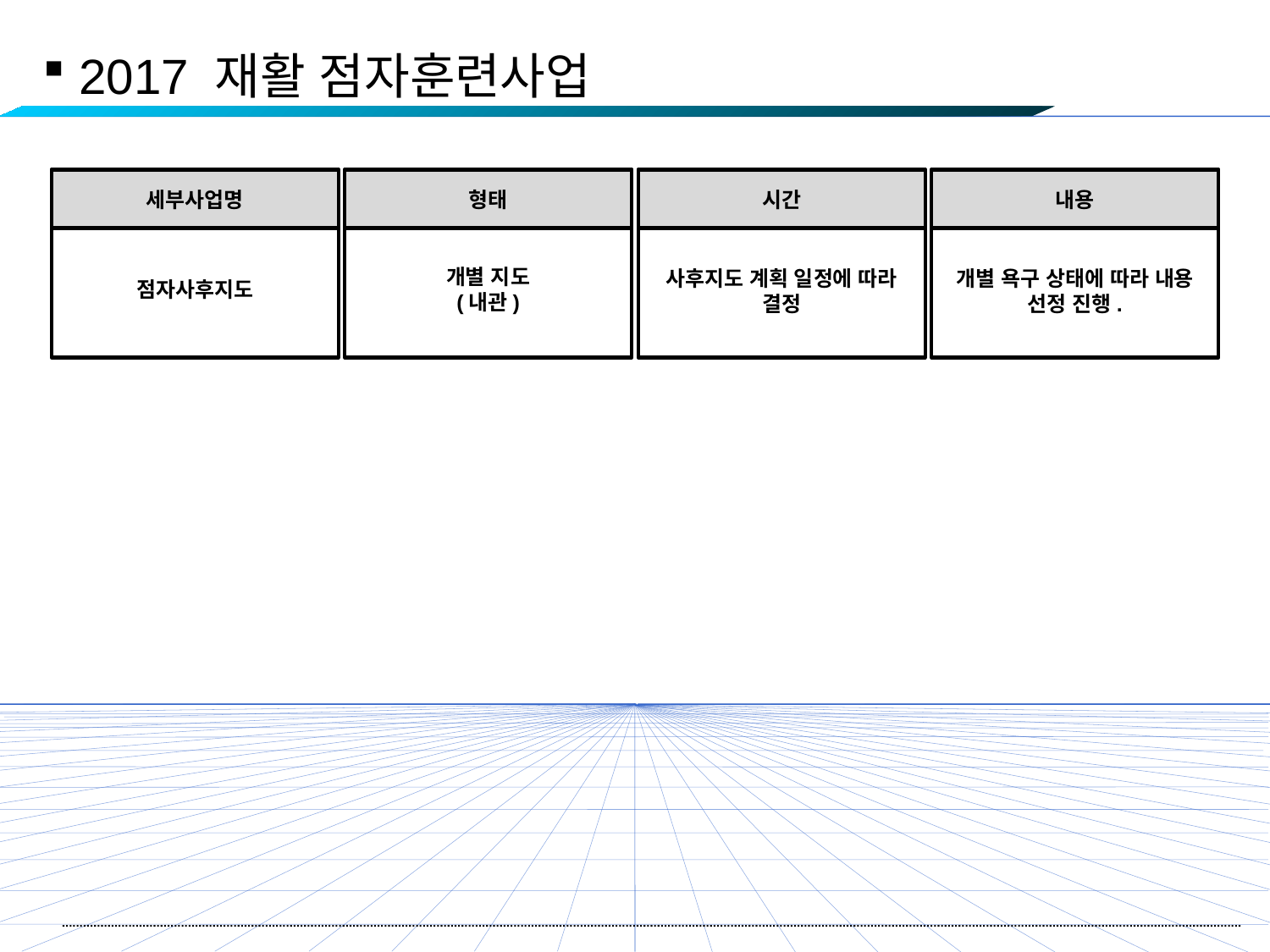

2017 재활 점자훈련사업

점자사후지도
세부사업명

개별 지도
(내관)
형태

사후지도 계획 일정에 따라 결정
시간

개별 욕구 상태에 따라 내용 선정 진행.
내용